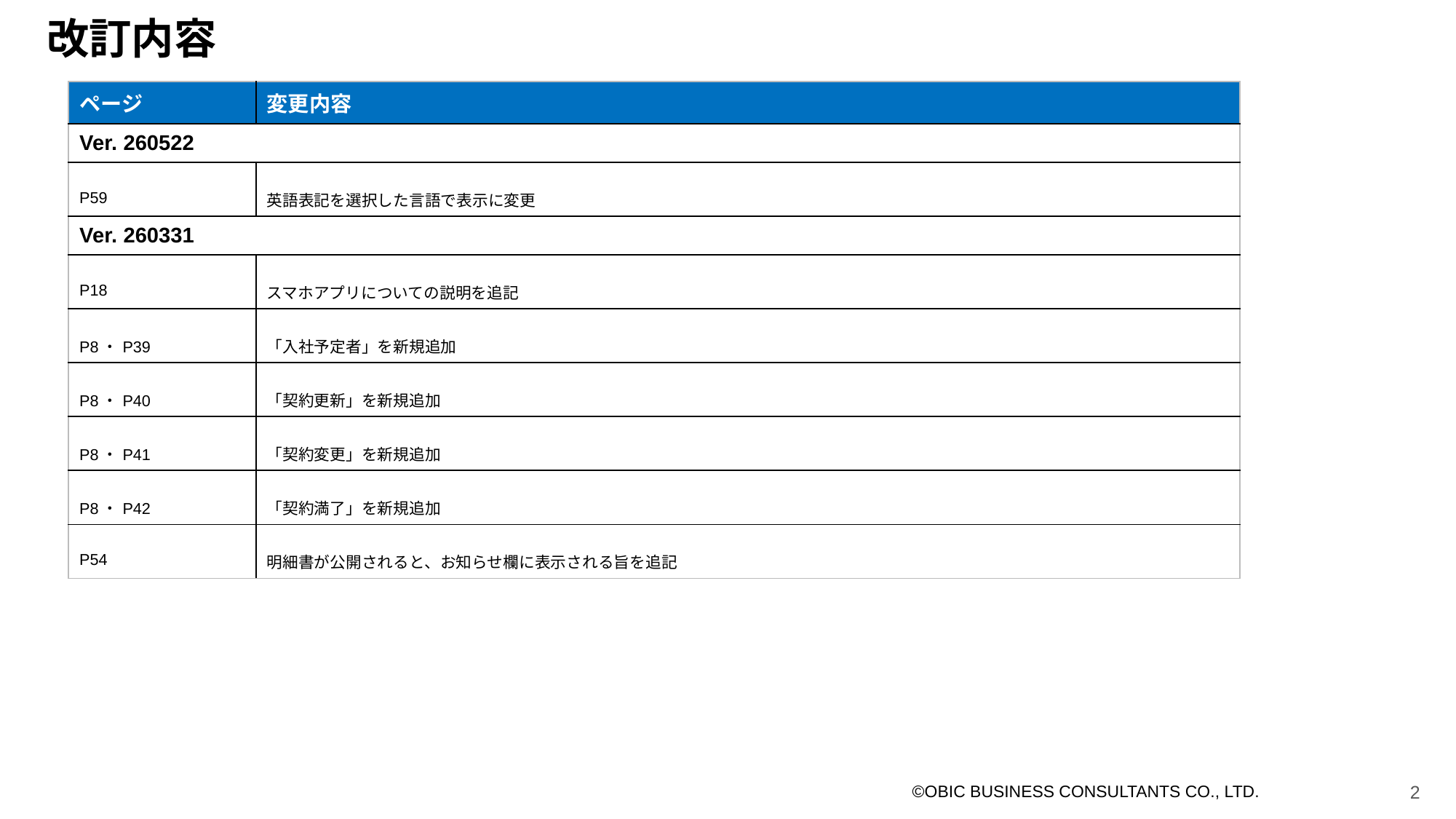

改訂内容
| ページ | 変更内容 |
| --- | --- |
| Ver. 260522 |  |
| P59 | 英語表記を選択した言語で表示に変更 |
| Ver. 260331 |  |
| P18 | スマホアプリについての説明を追記 |
| P8・P39 | 「入社予定者」を新規追加 |
| P8・P40 | 「契約更新」を新規追加 |
| P8・P41 | 「契約変更」を新規追加 |
| P8・P42 | 「契約満了」を新規追加 |
| P54 | 明細書が公開されると、お知らせ欄に表示される旨を追記 |
©OBIC BUSINESS CONSULTANTS CO., LTD.
2